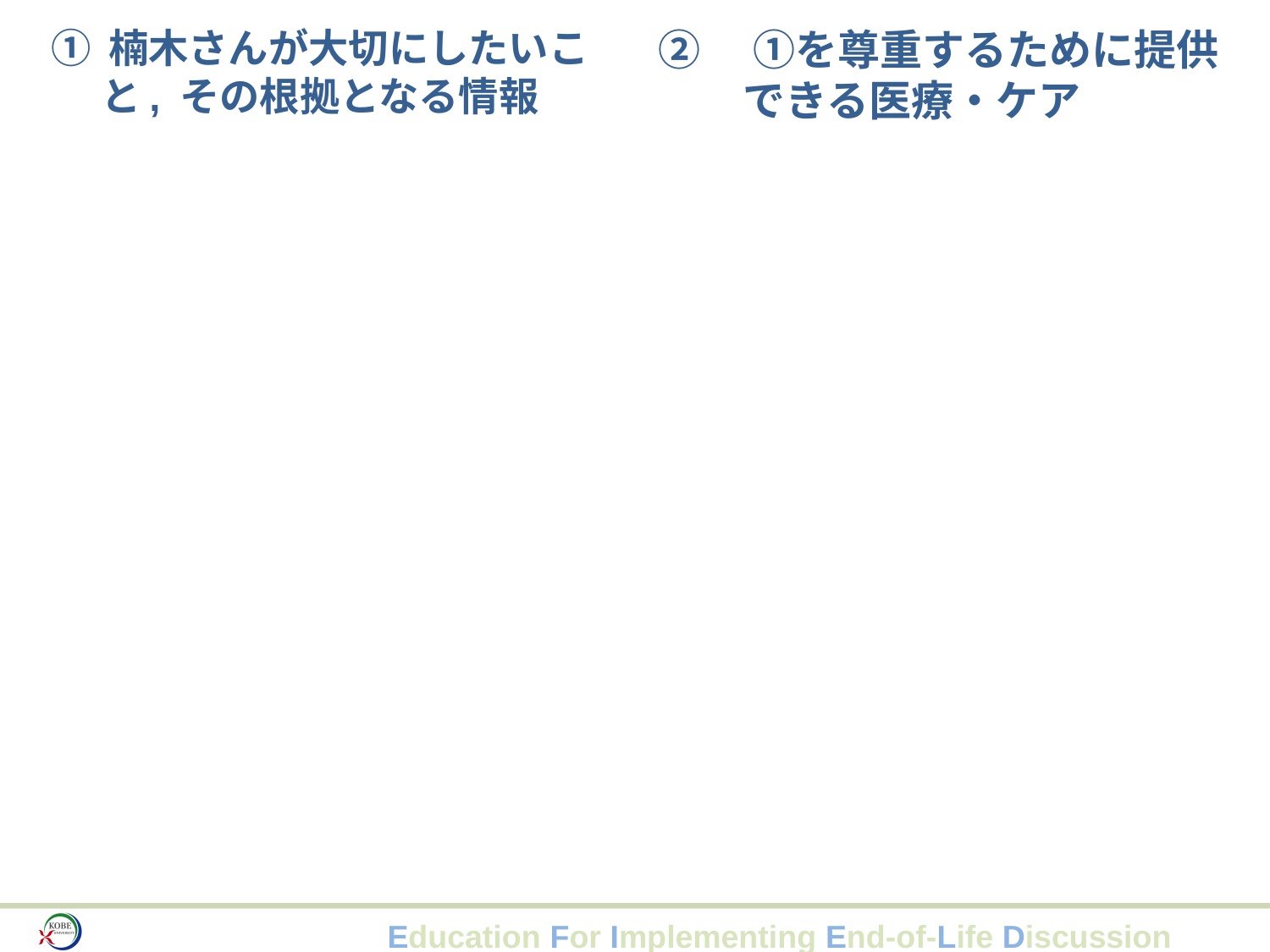

# ① 楠木さんが大切にしたいこと, その根拠となる情報
②　①を尊重するために提供
　　できる医療・ケア